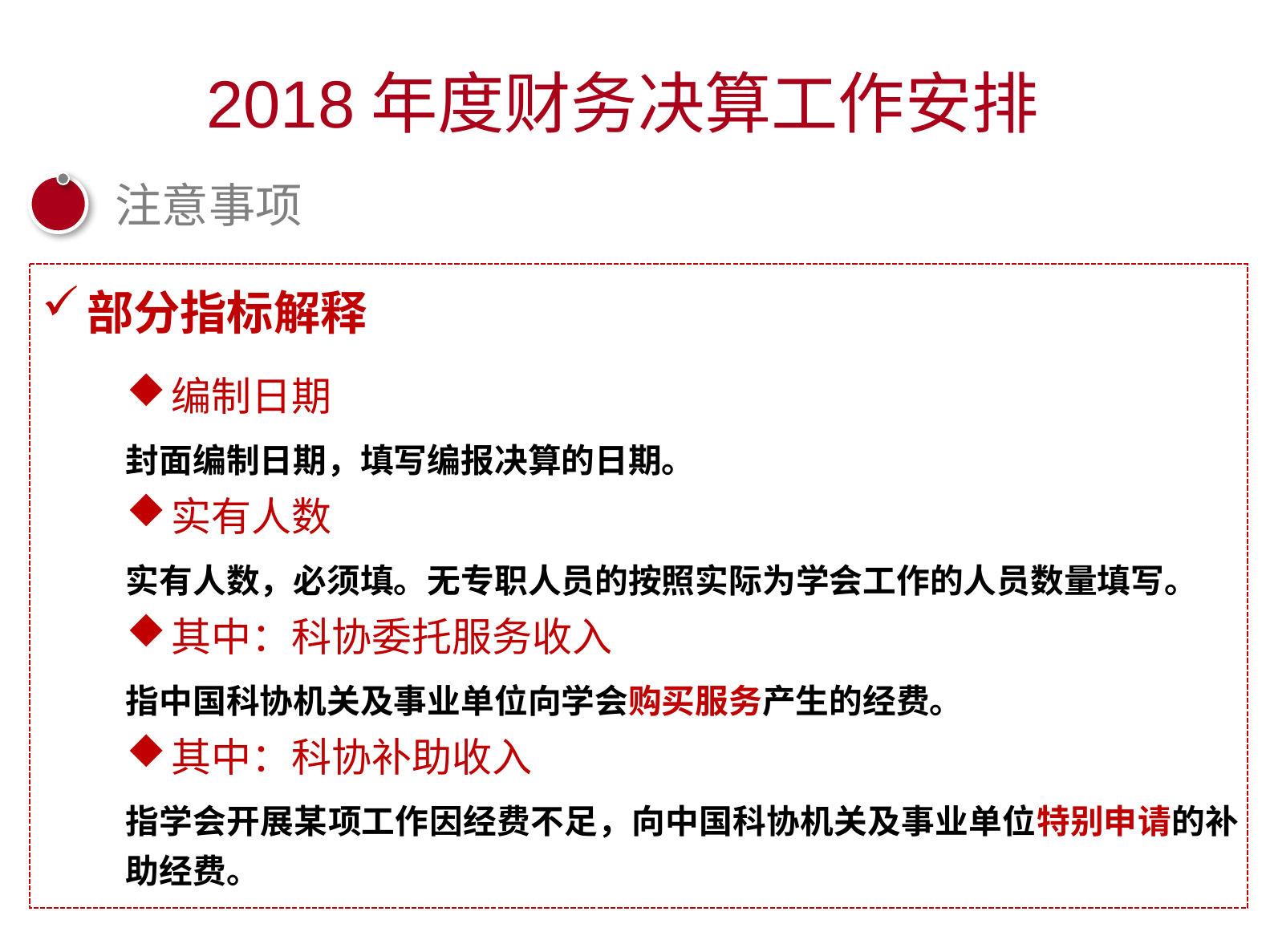

2018年度财务决算工作安排

注意事项

部分指标解释
编制日期
封面编制日期，填写编报决算的日期。
实有人数
实有人数，必须填。无专职人员的按照实际为学会工作的人员数量填写。
其中：科协委托服务收入
指中国科协机关及事业单位向学会购买服务产生的经费。
其中：科协补助收入
指学会开展某项工作因经费不足，向中国科协机关及事业单位特别申请的补助经费。